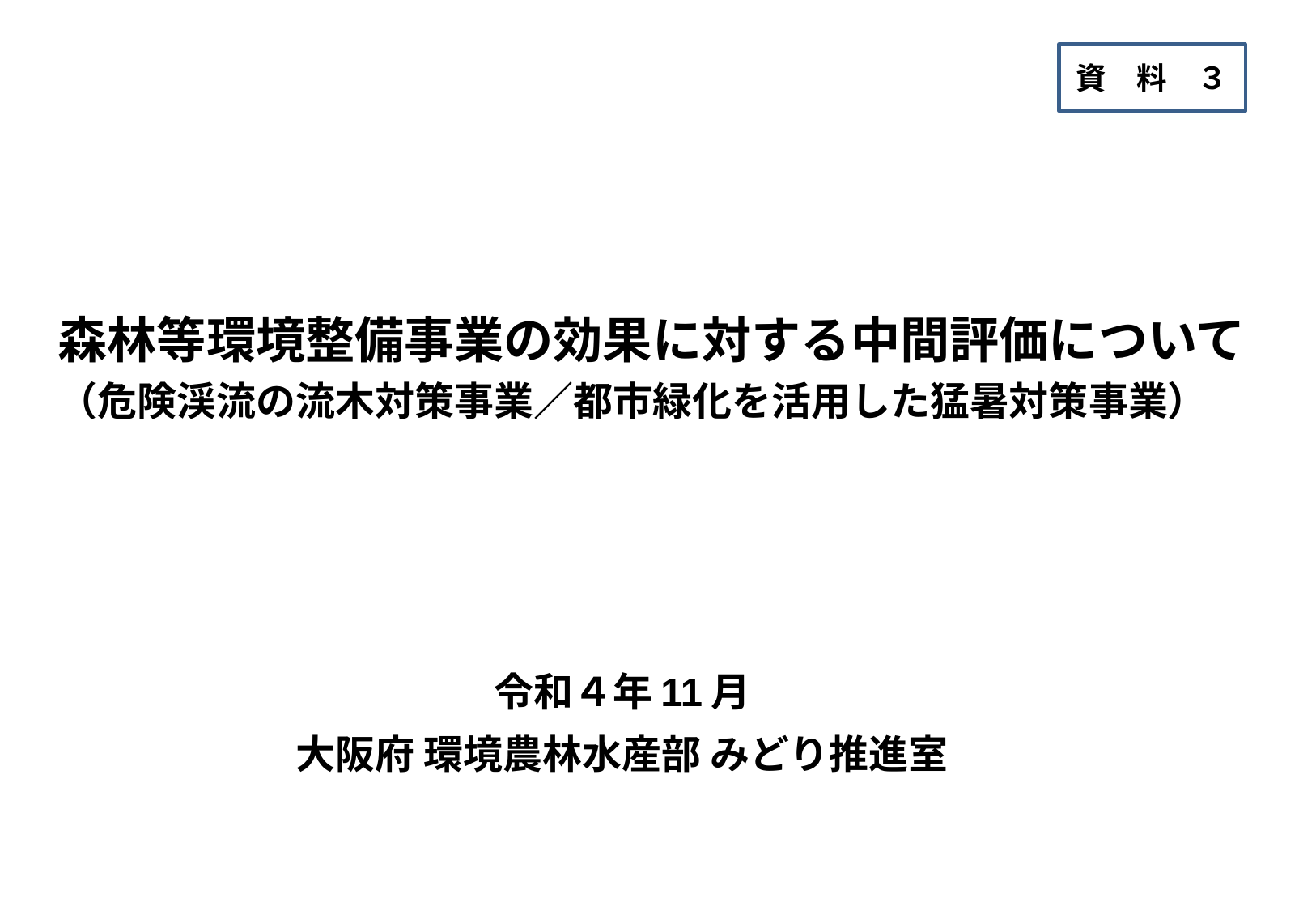

資　料　３
森林等環境整備事業の効果に対する中間評価について
（危険渓流の流木対策事業／都市緑化を活用した猛暑対策事業）

　　　　　　　　　　　令和４年11月
　　　　　　大阪府 環境農林水産部 みどり推進室